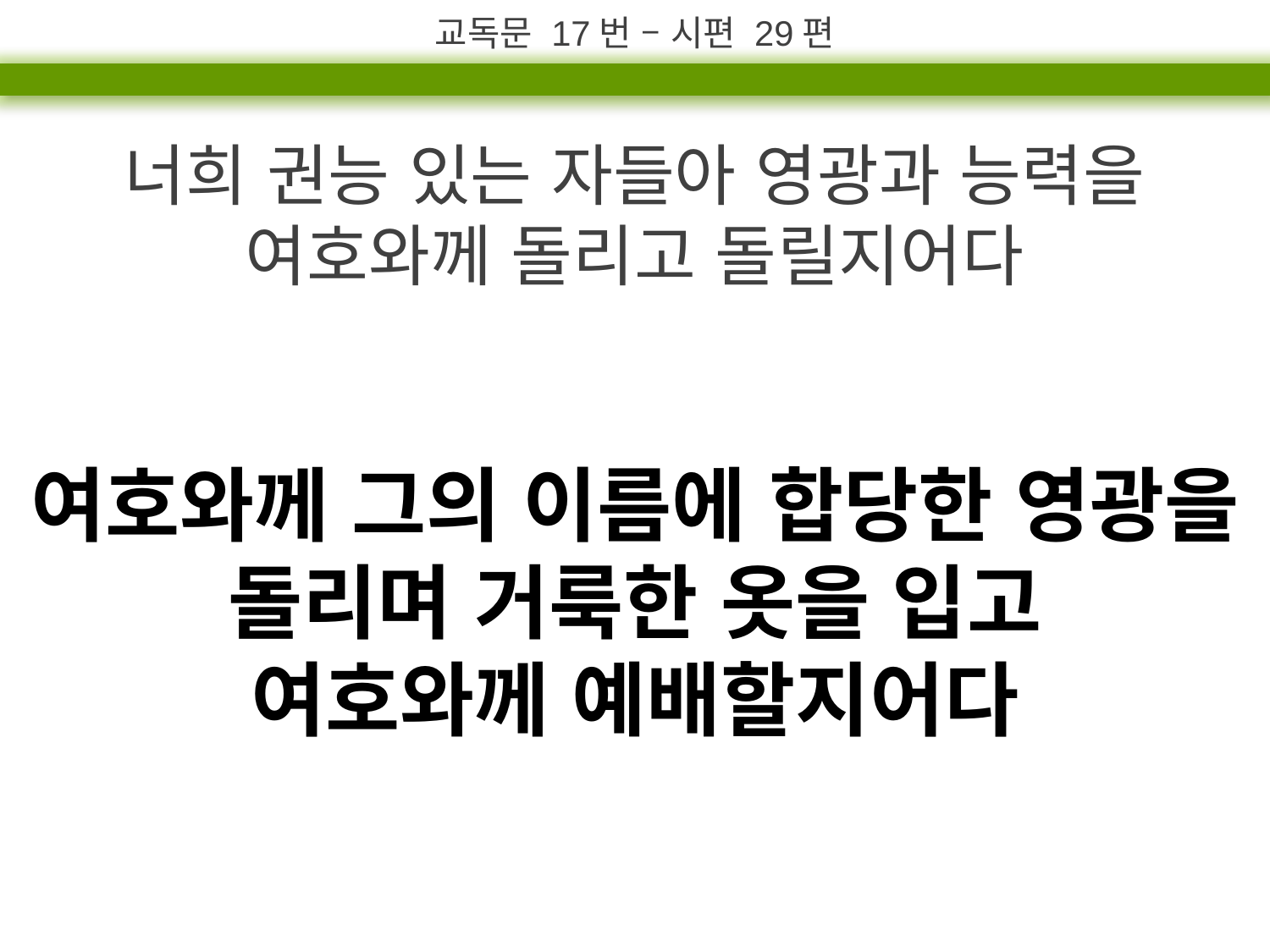

교독문 17번 – 시편 29편

너희 권능 있는 자들아 영광과 능력을
여호와께 돌리고 돌릴지어다
여호와께 그의 이름에 합당한 영광을 돌리며 거룩한 옷을 입고
여호와께 예배할지어다